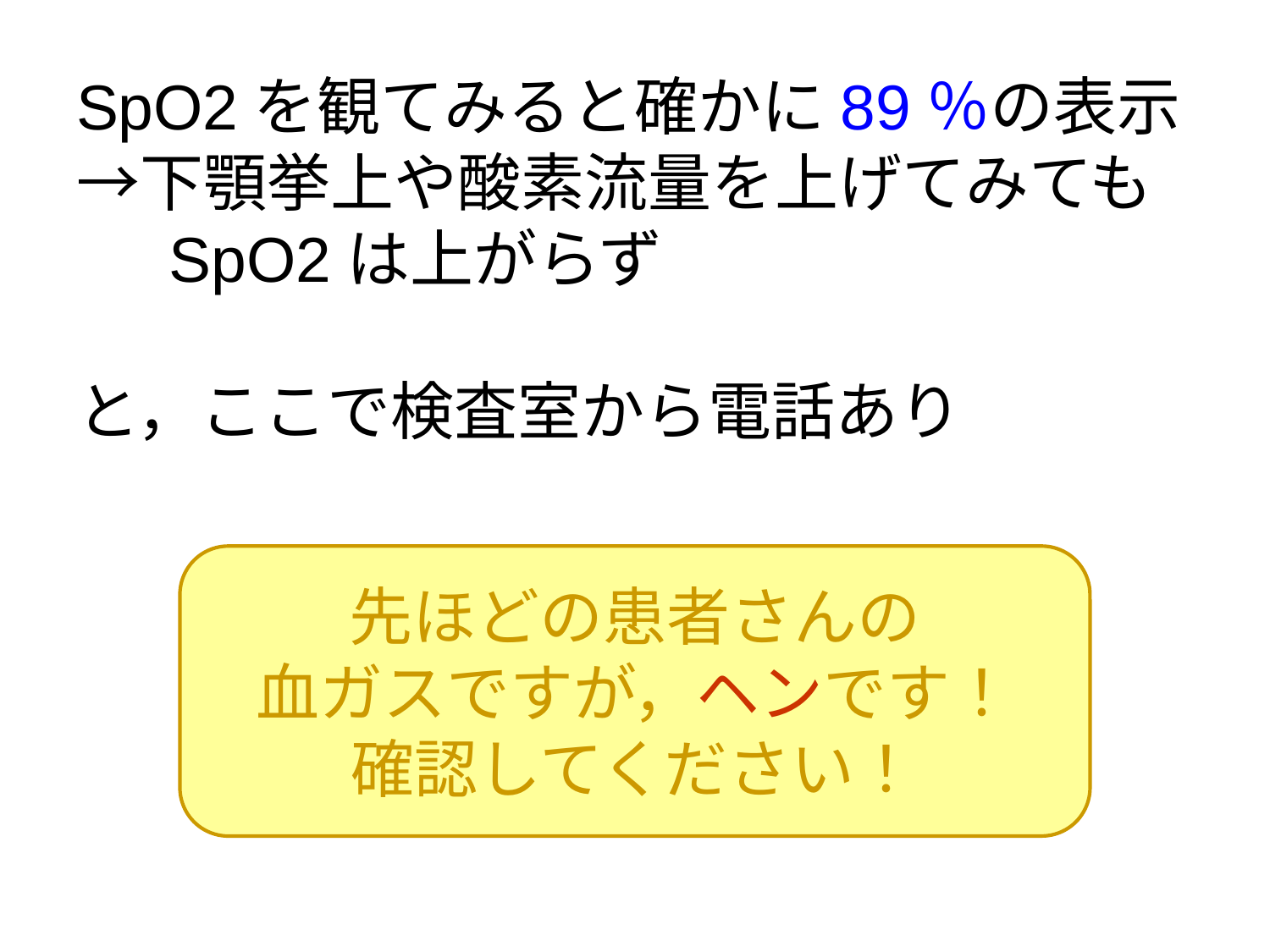

# SpO2を観てみると確かに89％の表示 →下顎挙上や酸素流量を上げてみても 　 SpO2は上がらず と，ここで検査室から電話あり
先ほどの患者さんの
血ガスですが，ヘンです！
確認してください！